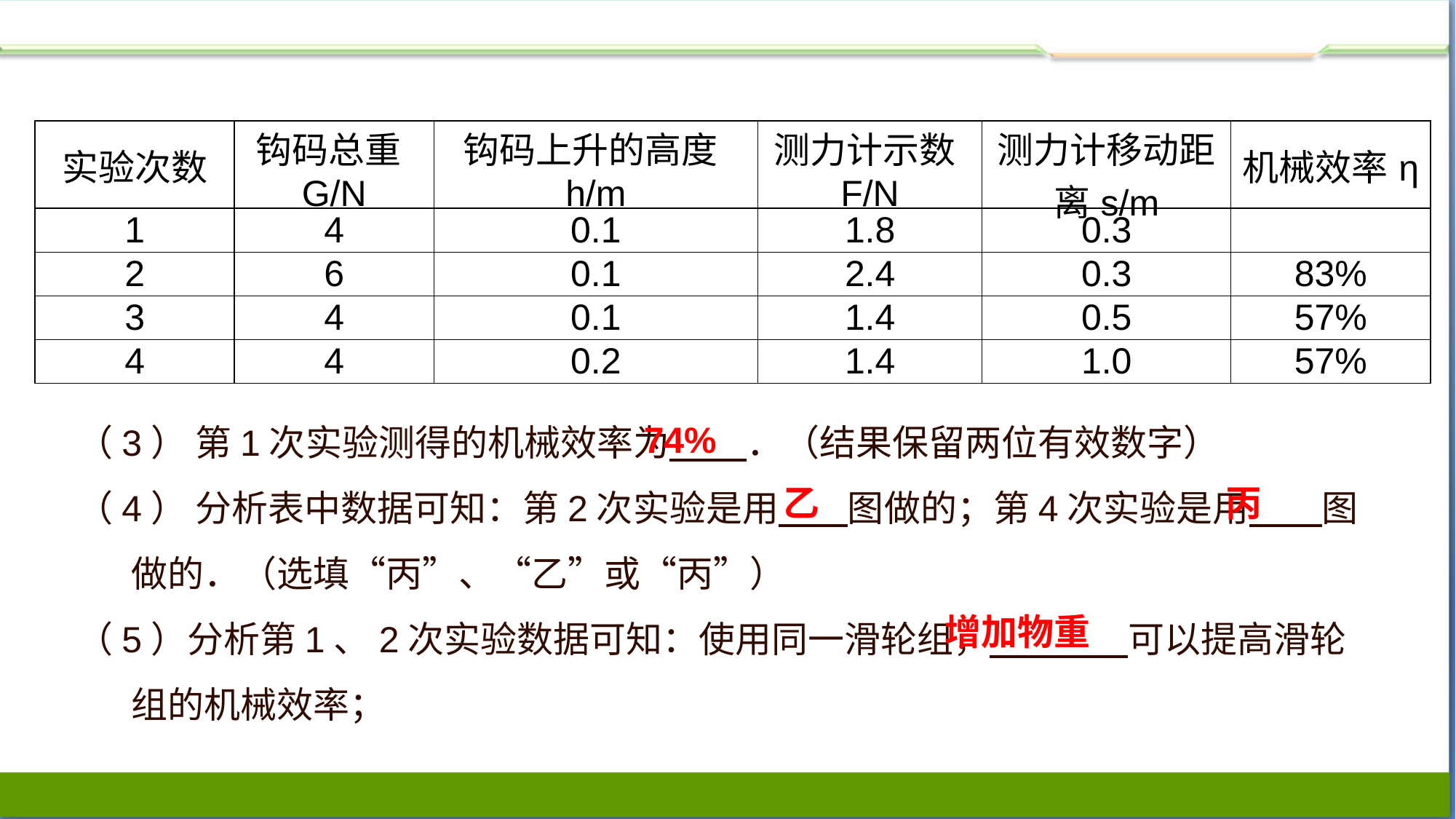

| 实验次数 | 钩码总重G/N | 钩码上升的高度h/m | 测力计示数F/N | 测力计移动距离s/m | 机械效率η |
| --- | --- | --- | --- | --- | --- |
| 1 | 4 | 0.1 | 1.8 | 0.3 |  |
| 2 | 6 | 0.1 | 2.4 | 0.3 | 83% |
| 3 | 4 | 0.1 | 1.4 | 0.5 | 57% |
| 4 | 4 | 0.2 | 1.4 | 1.0 | 57% |
74%
（3） 第1次实验测得的机械效率为     　．（结果保留两位有效数字）
（4） 分析表中数据可知：第2次实验是用　    图做的；第4次实验是用　　图做的．（选填“丙”、“乙”或“丙”）
（5）分析第1、2次实验数据可知：使用同一滑轮组，　        　可以提高滑轮组的机械效率；
丙
 乙
增加物重